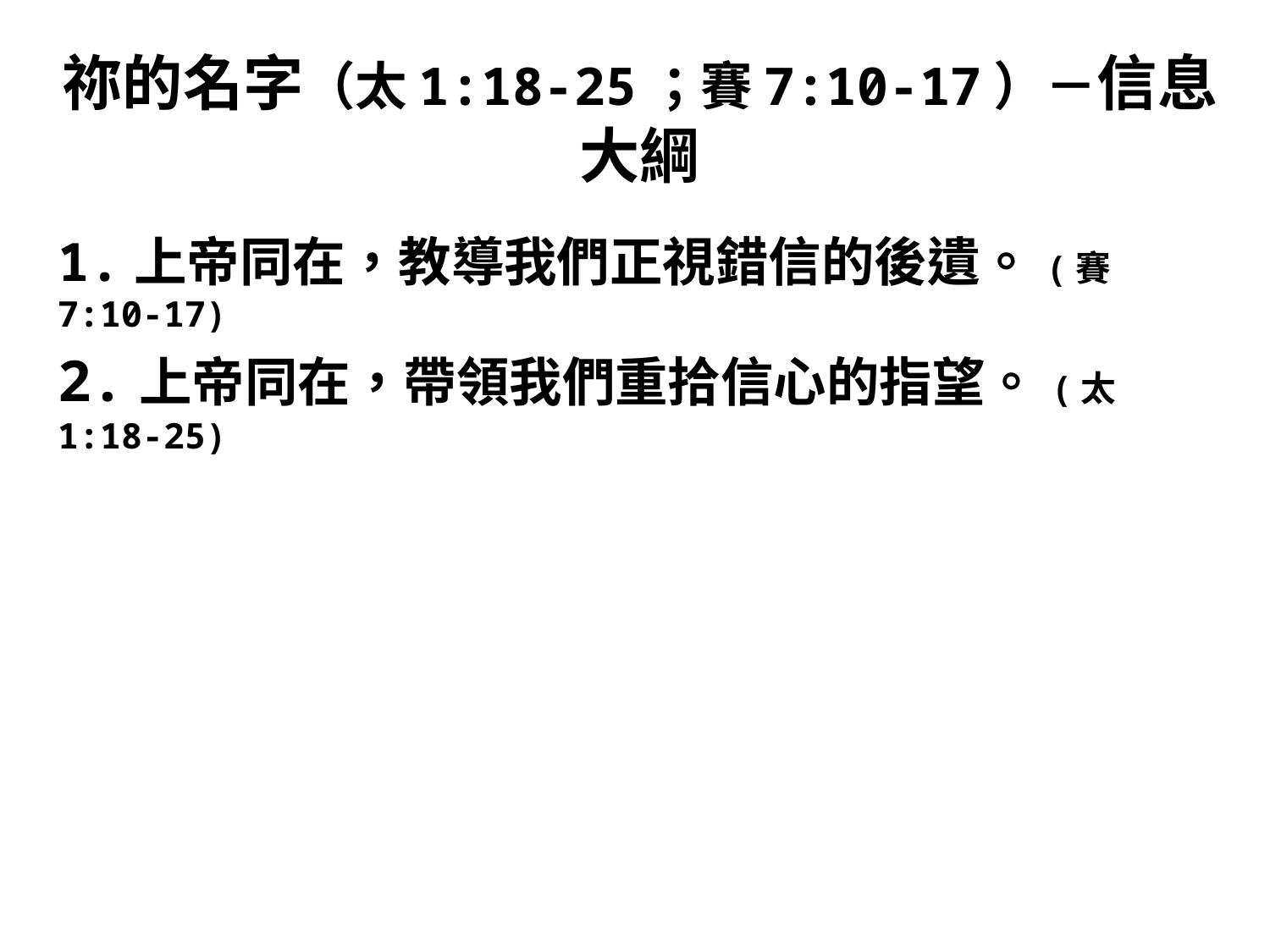

# 祢的名字（太1:18-25；賽7:10-17）－信息大綱
1.上帝同在，教導我們正視錯信的後遺。(賽7:10-17)
2.上帝同在，帶領我們重拾信心的指望。(太1:18-25)